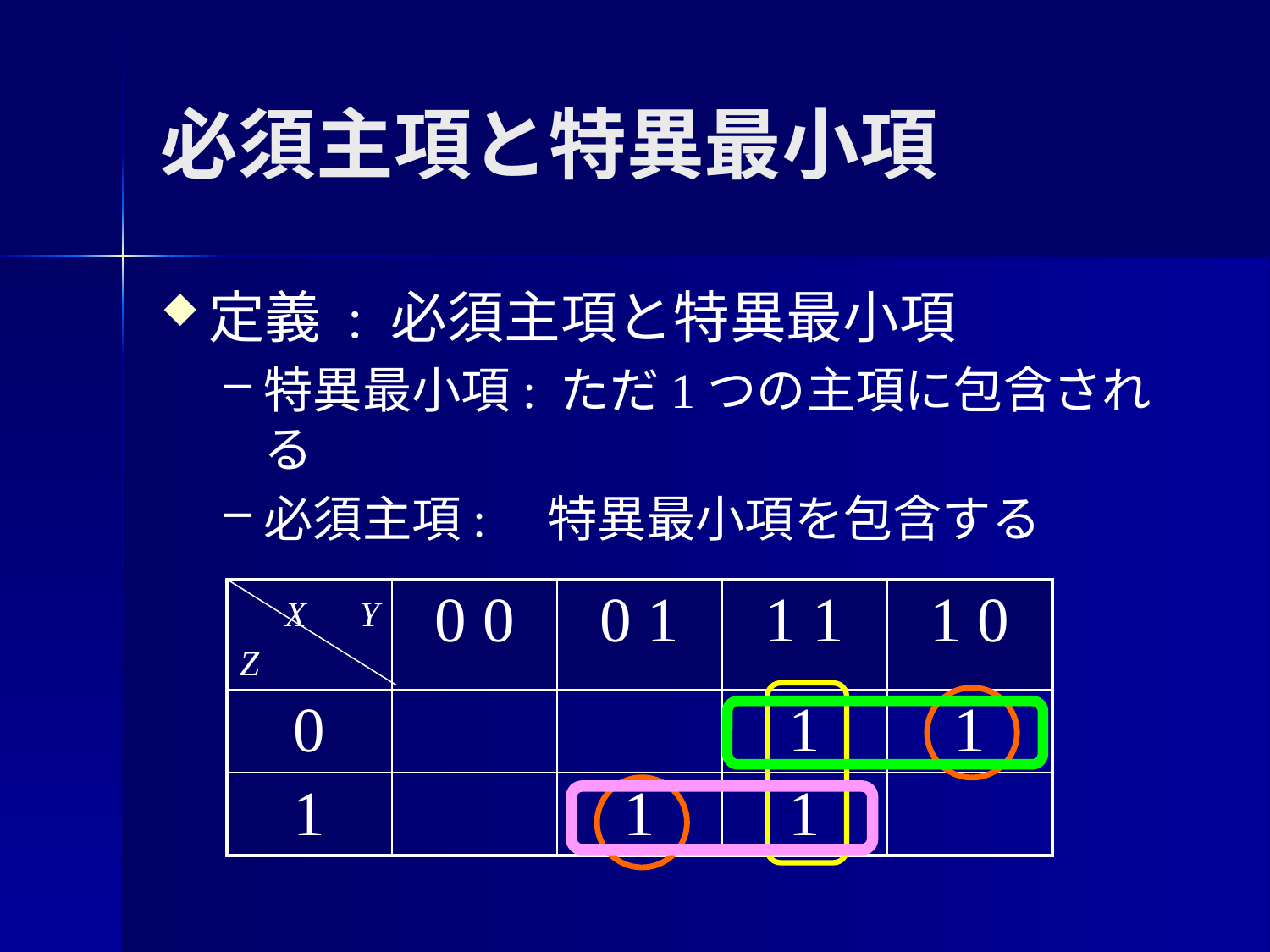

# 必須主項と特異最小項
定義 : 必須主項と特異最小項
特異最小項: ただ1つの主項に包含される
必須主項:    特異最小項を包含する
| X　Y Z | 0 0 | 0 1 | 1 1 | 1 0 |
| --- | --- | --- | --- | --- |
| 0 |  |  | 1 | 1 |
| 1 |  | 1 | 1 |  |